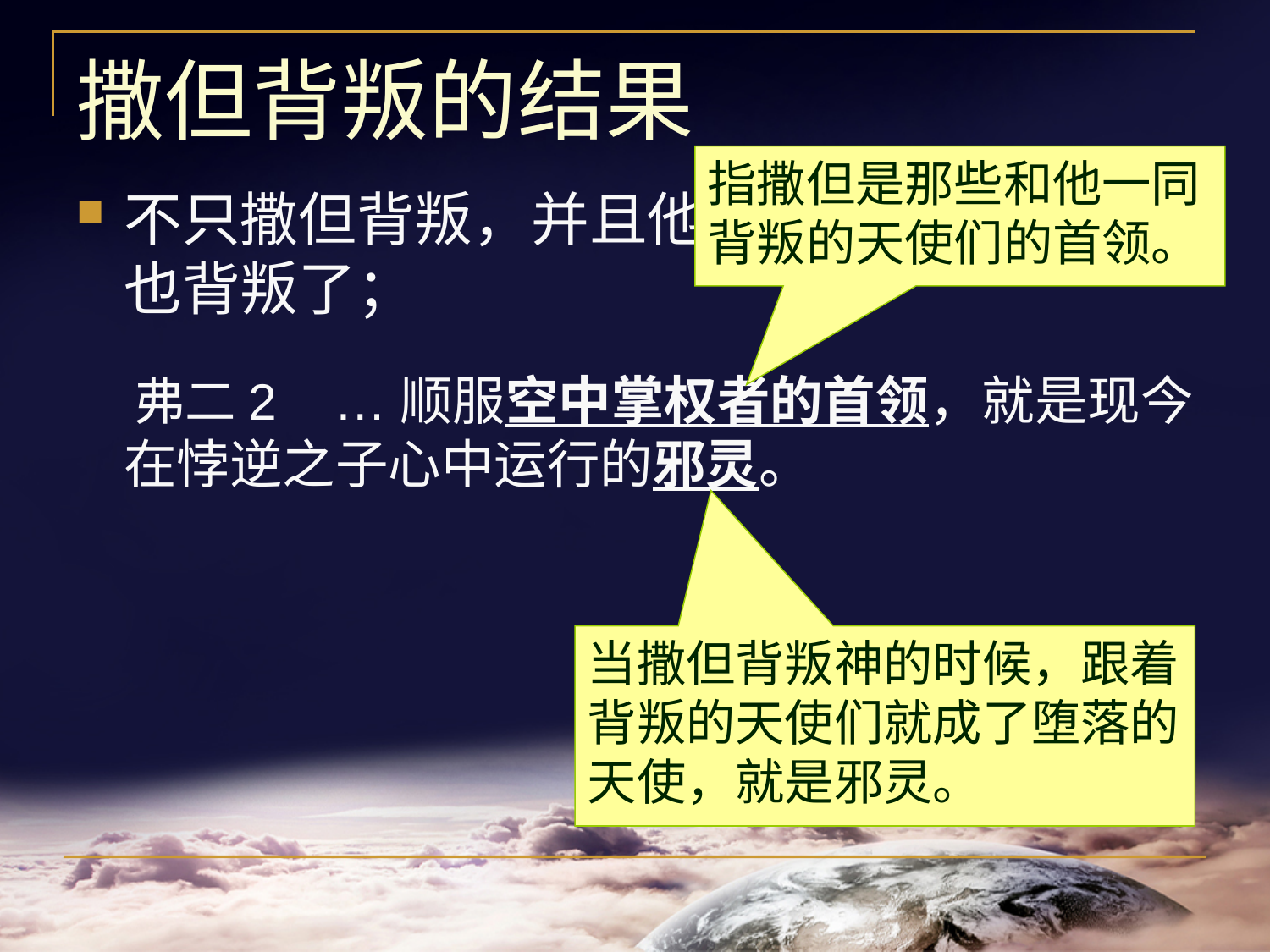

# 撒但背叛的结果
指撒但是那些和他一同背叛的天使们的首领。
不只撒但背叛，并且他手下一部分的天使也背叛了；

    弗二2    …顺服空中掌权者的首领，就是现今在悖逆之子心中运行的邪灵。

当撒但背叛神的时候，跟着背叛的天使们就成了堕落的天使，就是邪灵。